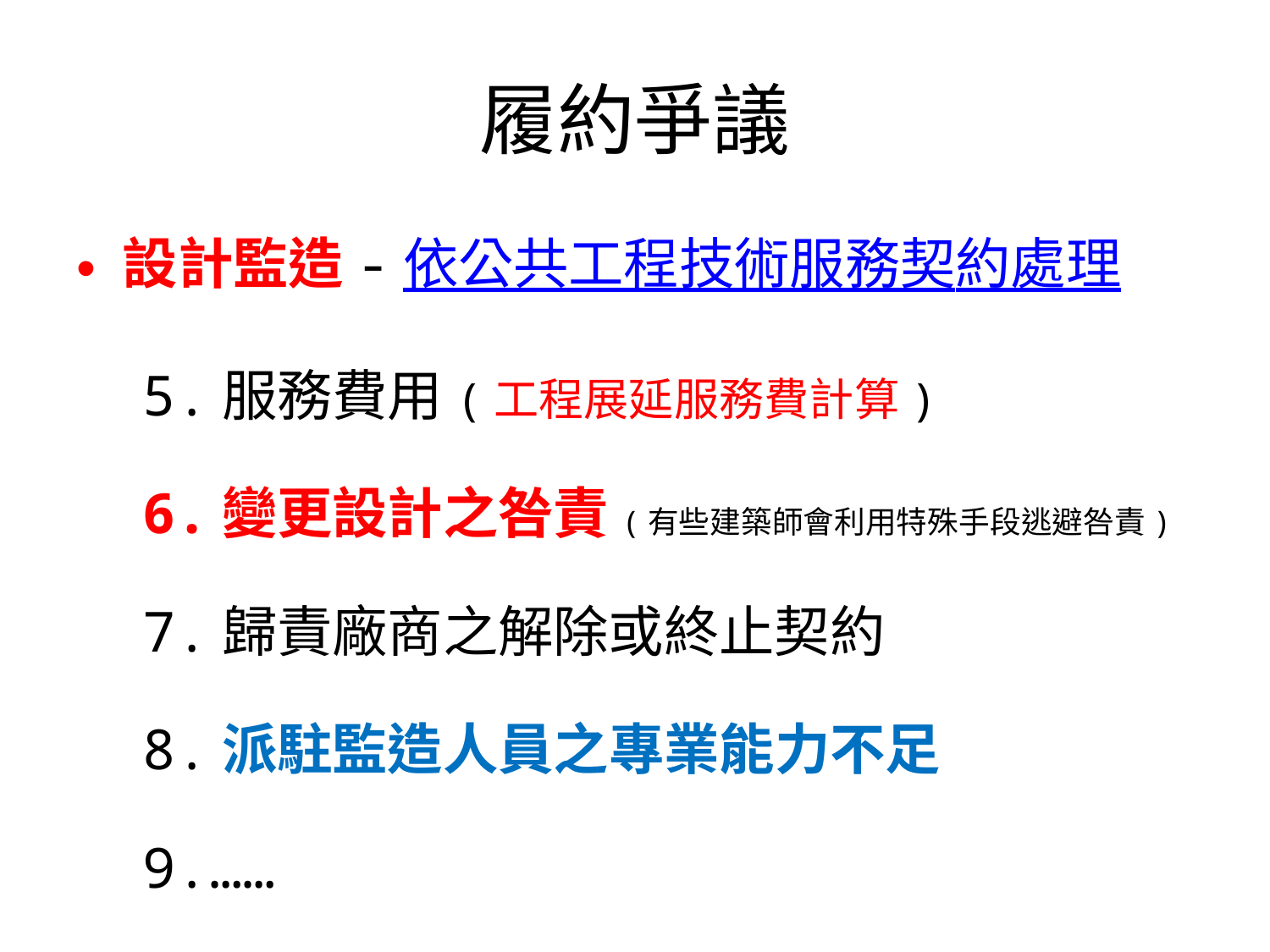

# 履約爭議
設計監造-依公共工程技術服務契約處理
  5.服務費用(工程展延服務費計算)
  6.變更設計之咎責(有些建築師會利用特殊手段逃避咎責)
  7.歸責廠商之解除或終止契約
  8.派駐監造人員之專業能力不足
  9.……